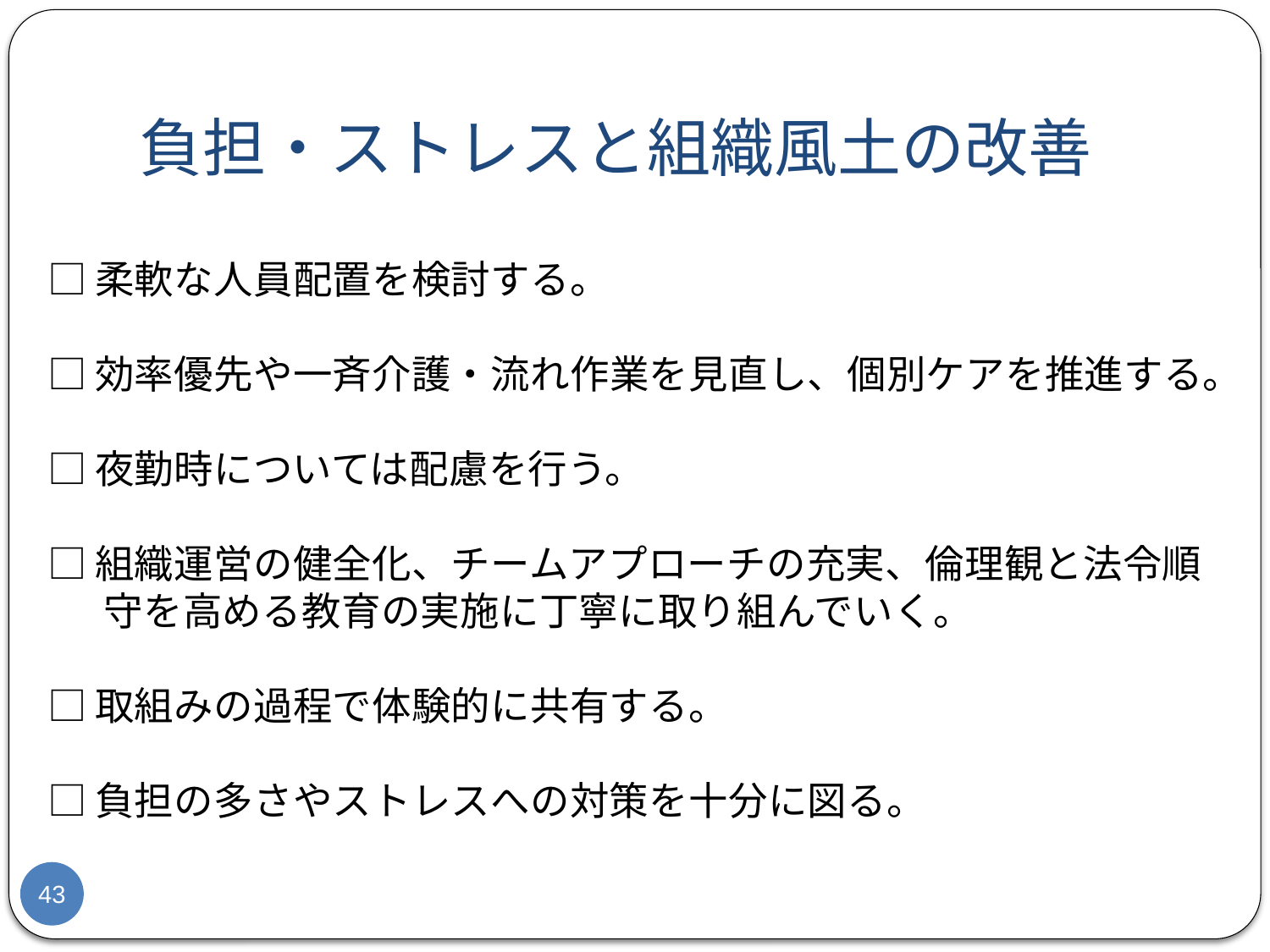

# 負担・ストレスと組織風土の改善

□柔軟な人員配置を検討する。

□効率優先や一斉介護・流れ作業を見直し、個別ケアを推進する。

□夜勤時については配慮を行う。

□組織運営の健全化、チームアプローチの充実、倫理観と法令順
 　守を高める教育の実施に丁寧に取り組んでいく。

□取組みの過程で体験的に共有する。

□負担の多さやストレスへの対策を十分に図る。

43